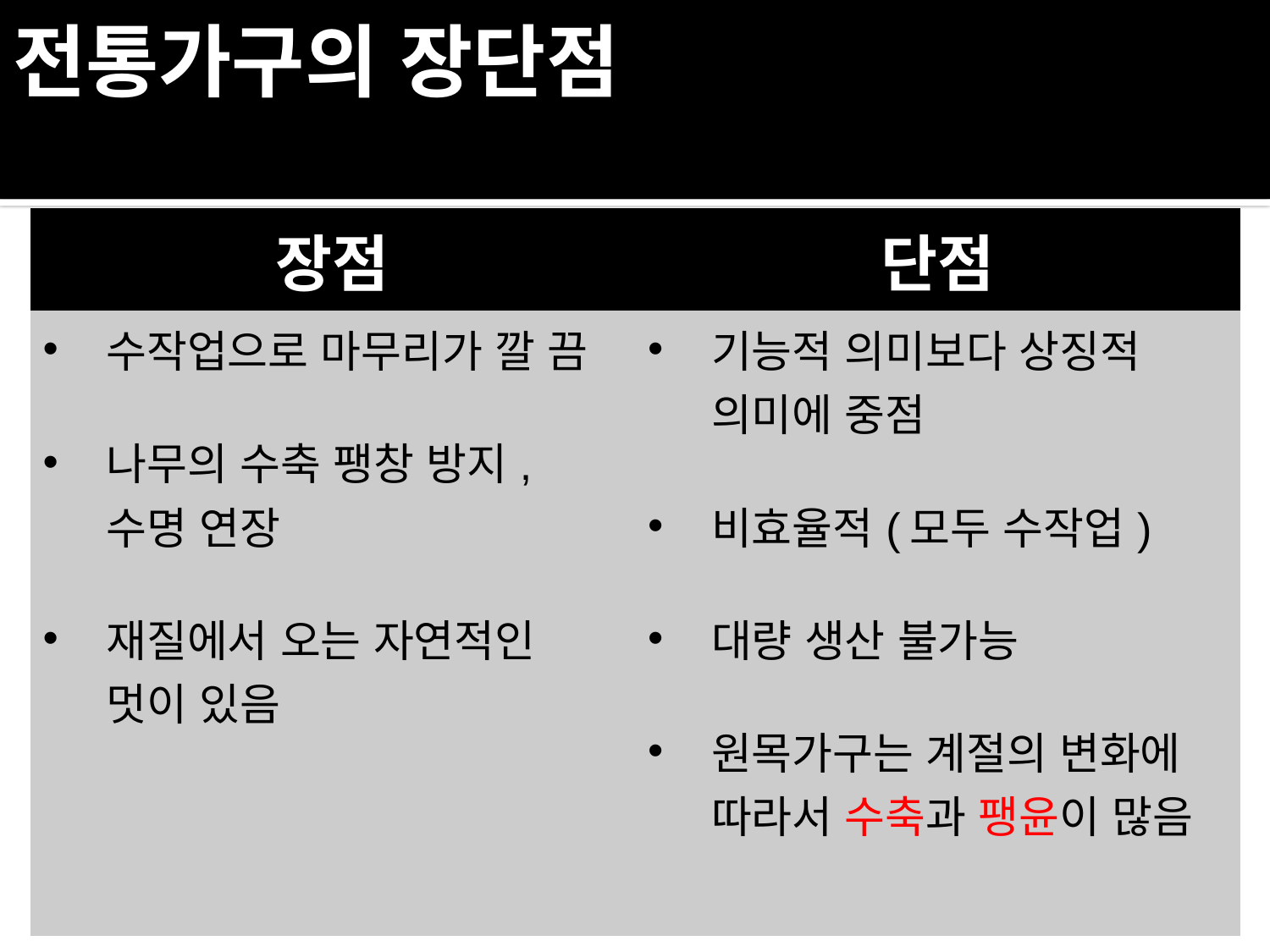

# 전통가구의 장단점
| 장점 | 단점 |
| --- | --- |
| 수작업으로 마무리가 깔 끔 나무의 수축 팽창 방지, 수명 연장 재질에서 오는 자연적인 멋이 있음 | 기능적 의미보다 상징적 의미에 중점 비효율적(모두 수작업) 대량 생산 불가능 원목가구는 계절의 변화에 따라서 수축과 팽윤이 많음 |